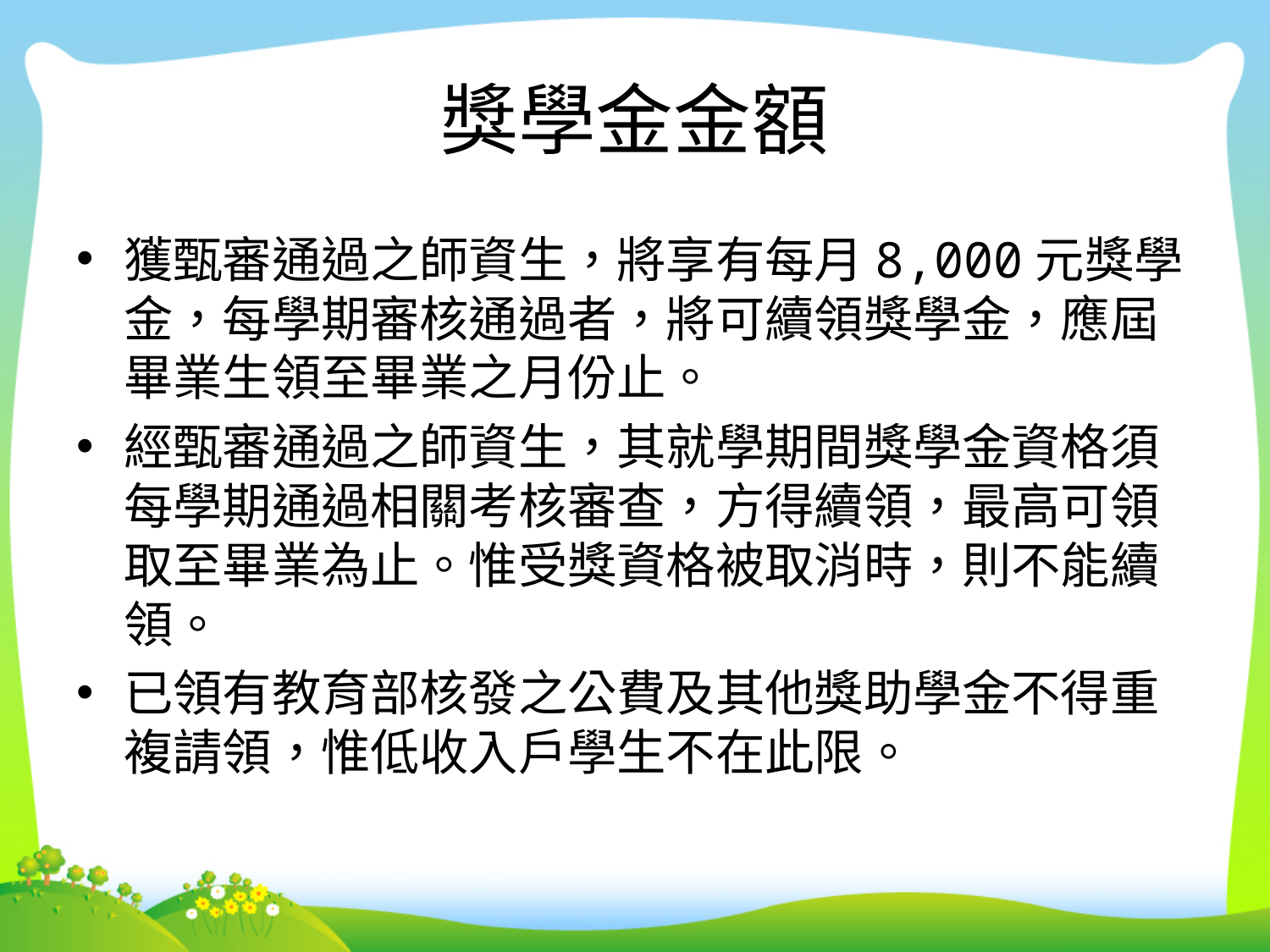

# 獎學金金額
獲甄審通過之師資生，將享有每月8,000元獎學金，每學期審核通過者，將可續領獎學金，應屆畢業生領至畢業之月份止。
經甄審通過之師資生，其就學期間獎學金資格須每學期通過相關考核審查，方得續領，最高可領取至畢業為止。惟受獎資格被取消時，則不能續領。
已領有教育部核發之公費及其他獎助學金不得重複請領，惟低收入戶學生不在此限。